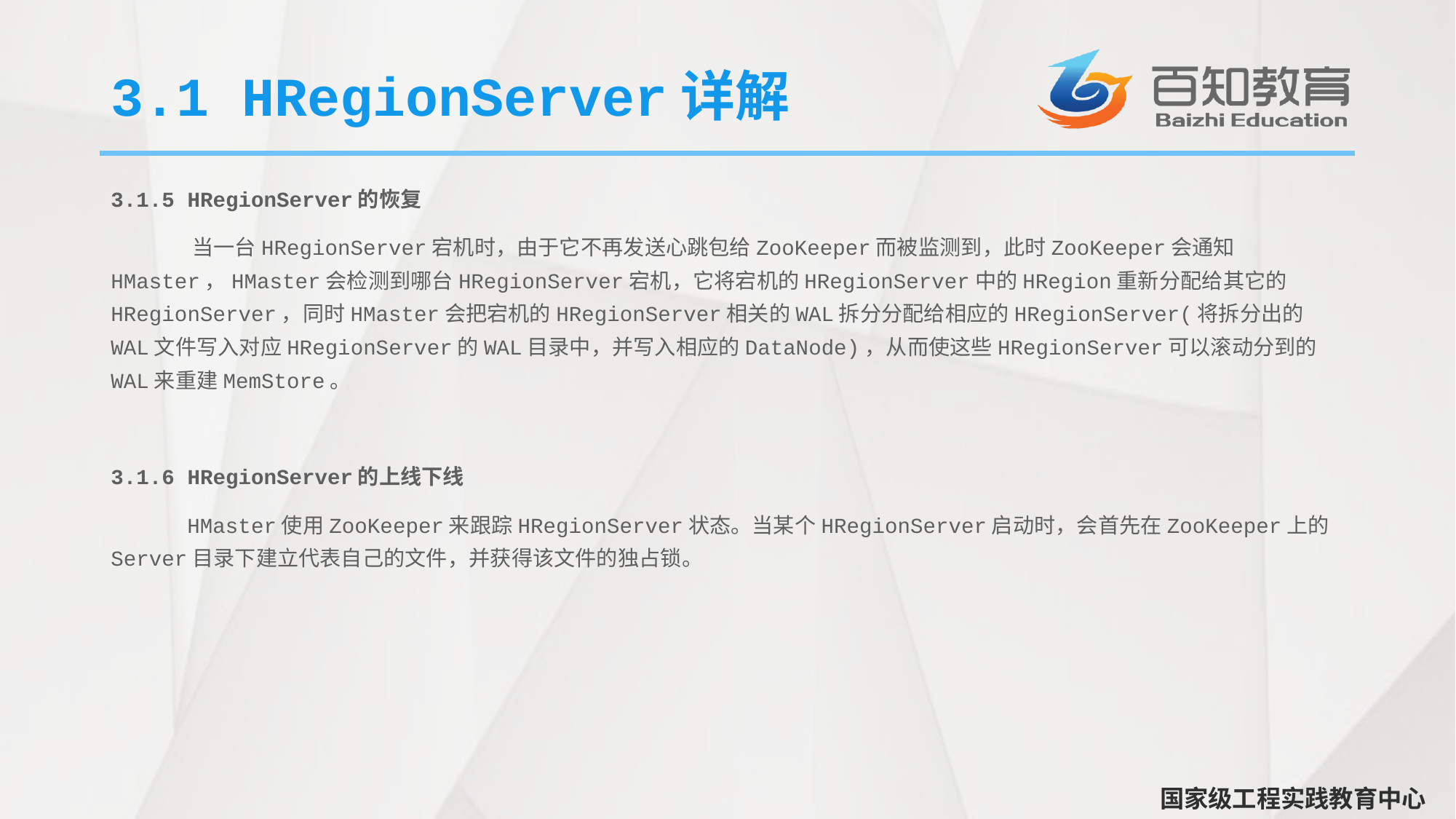

# 3.1 HRegionServer详解
3.1.5 HRegionServer的恢复
      当一台HRegionServer宕机时，由于它不再发送心跳包给ZooKeeper而被监测到，此时ZooKeeper会通知HMaster，HMaster会检测到哪台HRegionServer宕机，它将宕机的HRegionServer中的HRegion重新分配给其它的HRegionServer，同时HMaster会把宕机的HRegionServer相关的WAL拆分分配给相应的HRegionServer(将拆分出的WAL文件写入对应HRegionServer的WAL目录中，并写入相应的DataNode)，从而使这些HRegionServer可以滚动分到的WAL来重建MemStore。

3.1.6 HRegionServer的上线下线
      HMaster使用ZooKeeper来跟踪HRegionServer状态。当某个HRegionServer启动时，会首先在ZooKeeper上的Server目录下建立代表自己的文件，并获得该文件的独占锁。